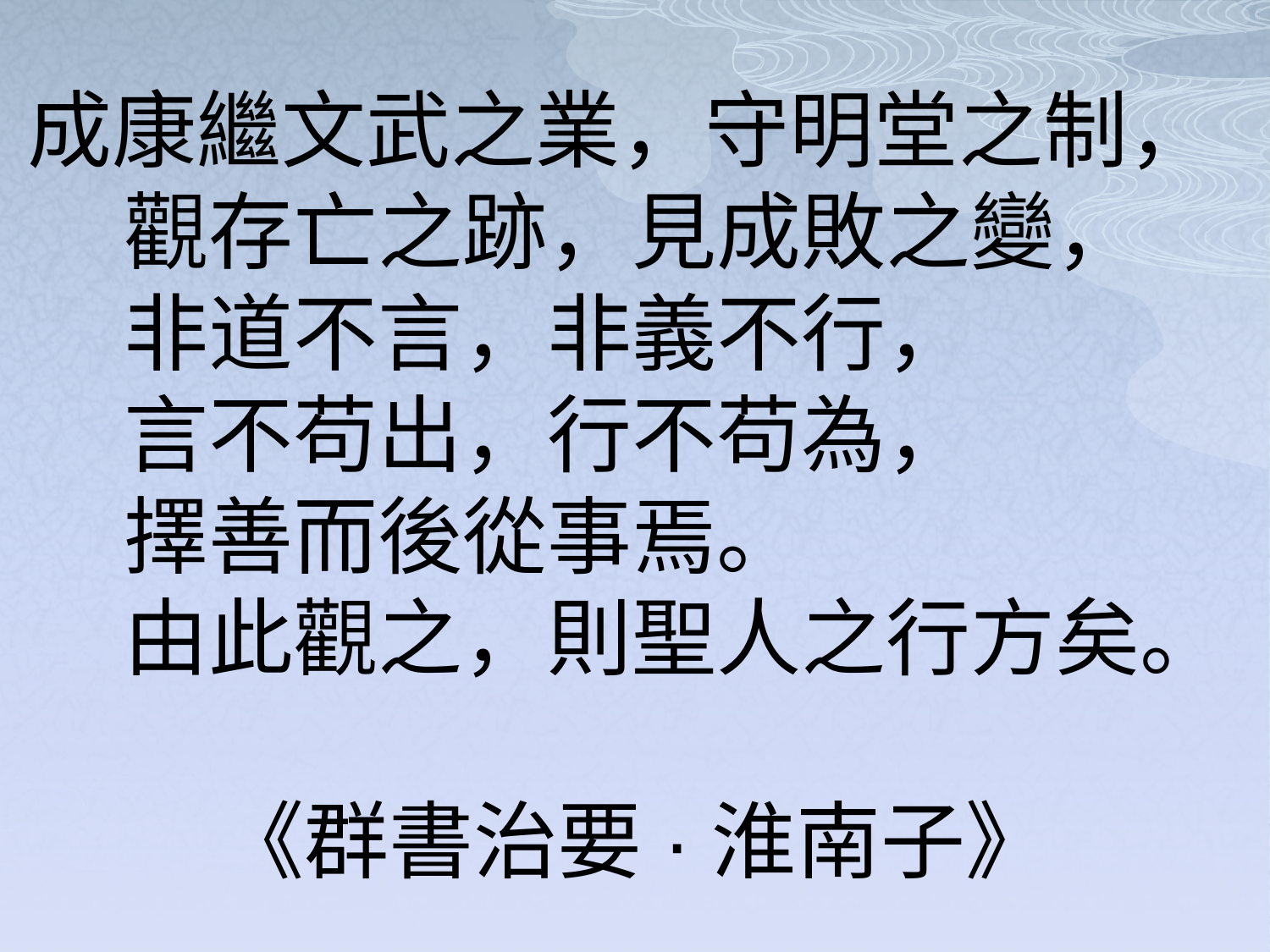

成康繼文武之業，守明堂之制，
    觀存亡之跡，見成敗之變，
    非道不言，非義不行，
    言不苟出，行不苟為，
    擇善而後從事焉。
    由此觀之，則聖人之行方矣。

         《群書治要·淮南子》